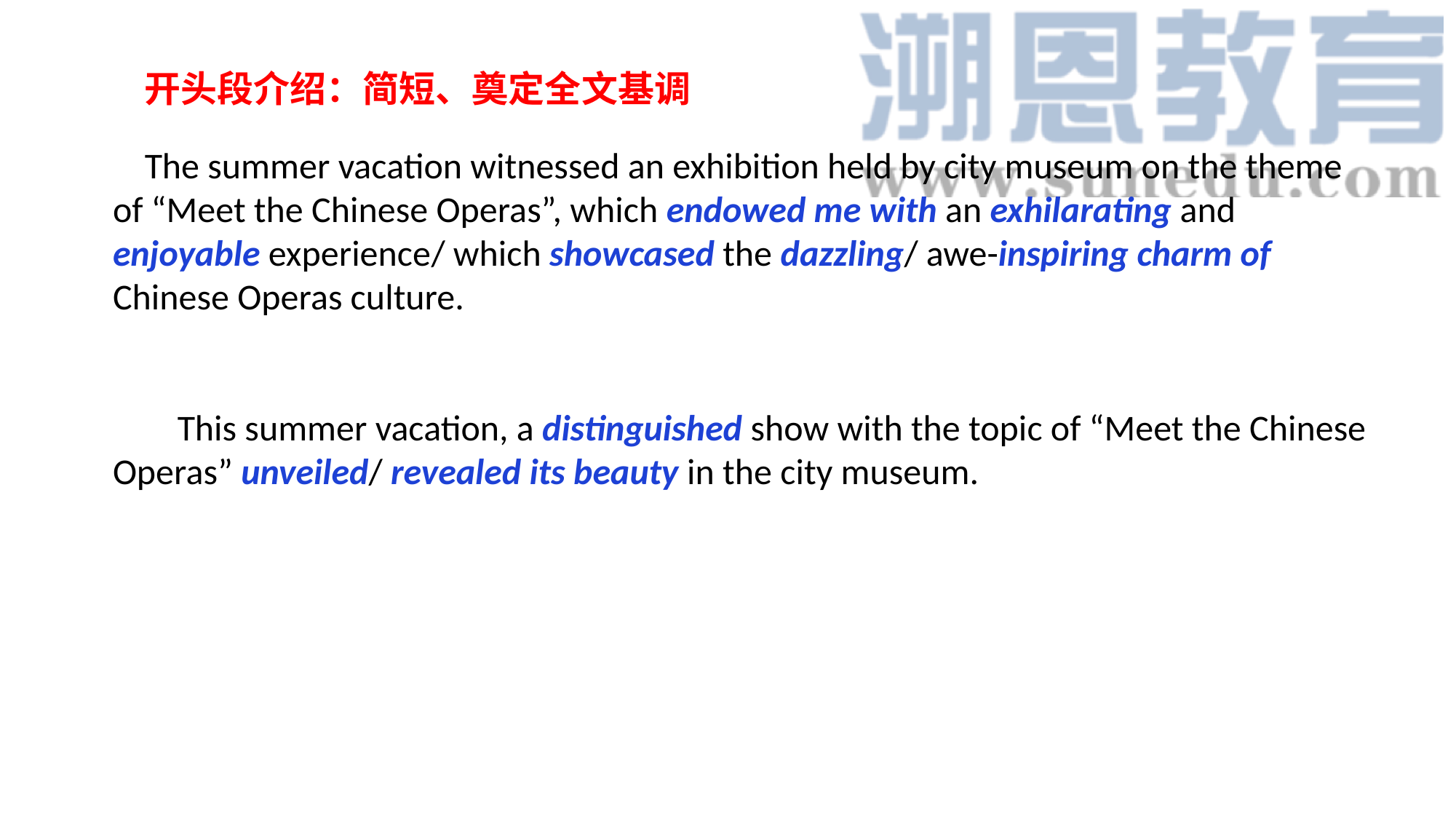

开头段介绍：简短、奠定全文基调

The summer vacation witnessed an exhibition held by city museum on the theme of “Meet the Chinese Operas”, which endowed me with an exhilarating and enjoyable experience/ which showcased the dazzling/ awe-inspiring charm of Chinese Operas culture.

    This summer vacation, a distinguished show with the topic of “Meet the Chinese Operas” unveiled/ revealed its beauty in the city museum.